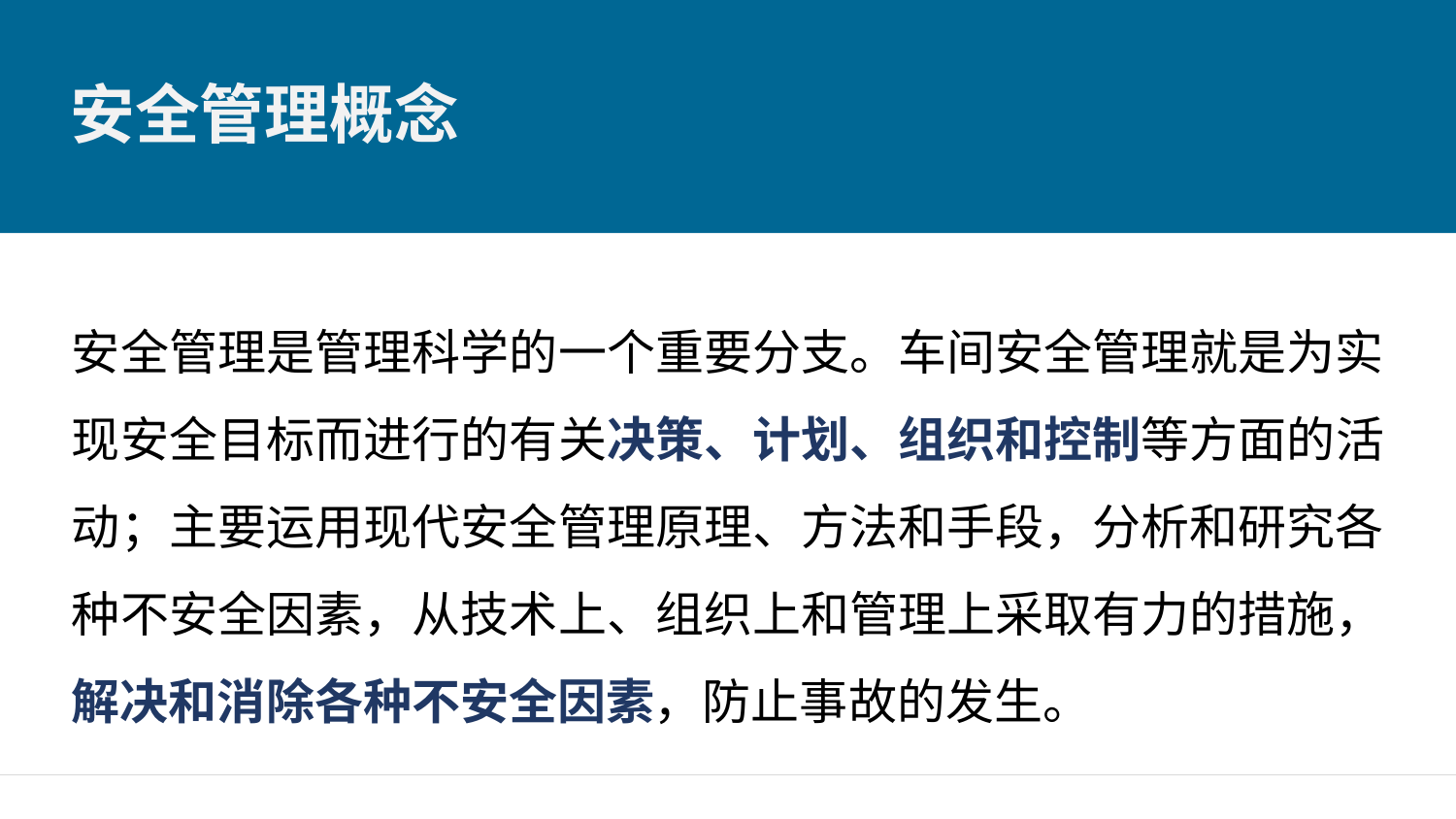

安全管理概念
安全管理是管理科学的一个重要分支。车间安全管理就是为实现安全目标而进行的有关决策、计划、组织和控制等方面的活动；主要运用现代安全管理原理、方法和手段，分析和研究各种不安全因素，从技术上、组织上和管理上采取有力的措施，解决和消除各种不安全因素，防止事故的发生。